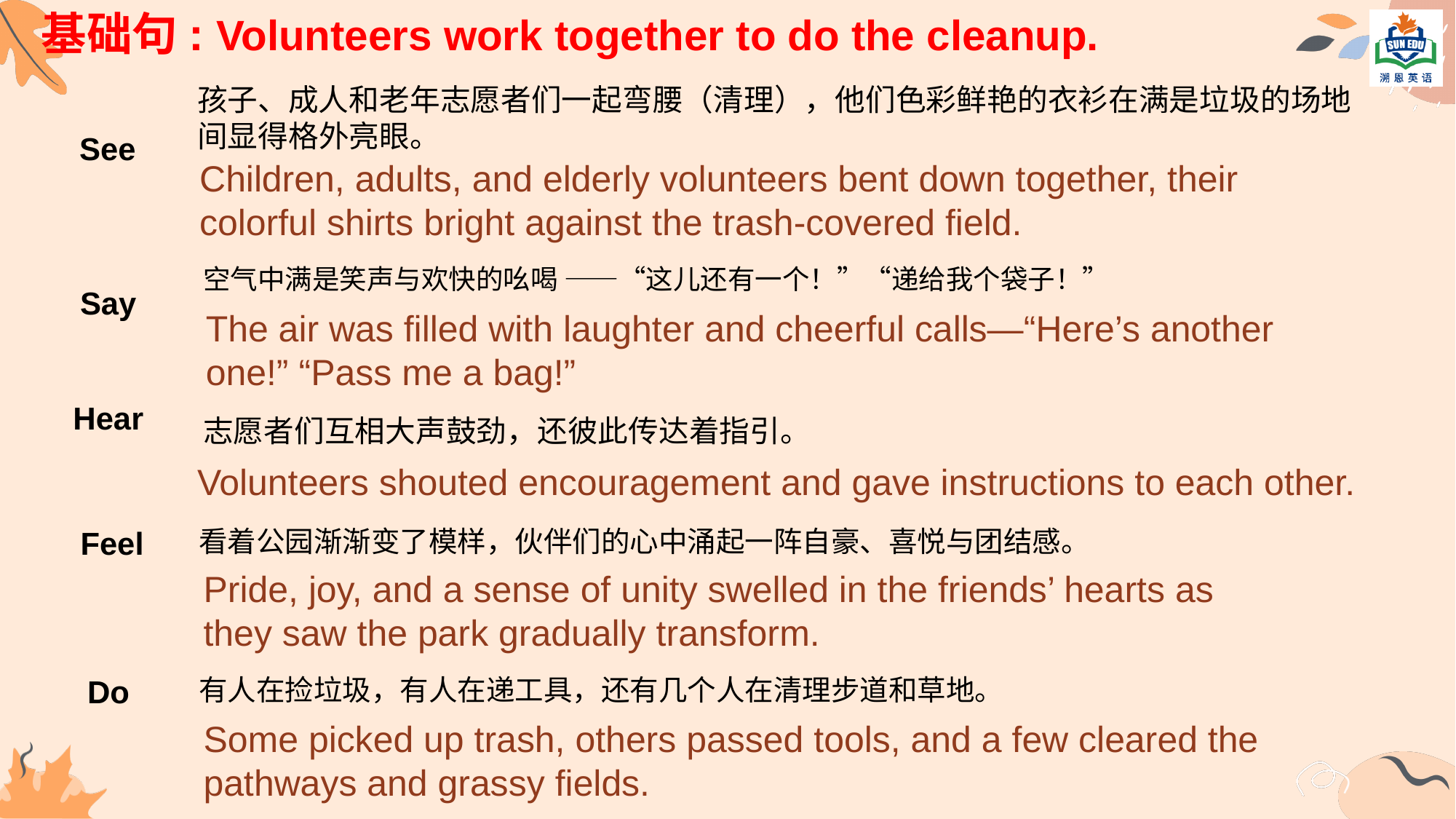

基础句: Volunteers work together to do the cleanup.
孩子、成人和老年志愿者们一起弯腰（清理），他们色彩鲜艳的衣衫在满是垃圾的场地间显得格外亮眼。
See
Children, adults, and elderly volunteers bent down together, their colorful shirts bright against the trash-covered field.
空气中满是笑声与欢快的吆喝 ——“这儿还有一个！”“递给我个袋子！”
Say
The air was filled with laughter and cheerful calls—“Here’s another one!” “Pass me a bag!”
Hear
志愿者们互相大声鼓劲，还彼此传达着指引。
Volunteers shouted encouragement and gave instructions to each other.
Feel
看着公园渐渐变了模样，伙伴们的心中涌起一阵自豪、喜悦与团结感。
Pride, joy, and a sense of unity swelled in the friends’ hearts as they saw the park gradually transform.
Do
有人在捡垃圾，有人在递工具，还有几个人在清理步道和草地。
Some picked up trash, others passed tools, and a few cleared the pathways and grassy fields.